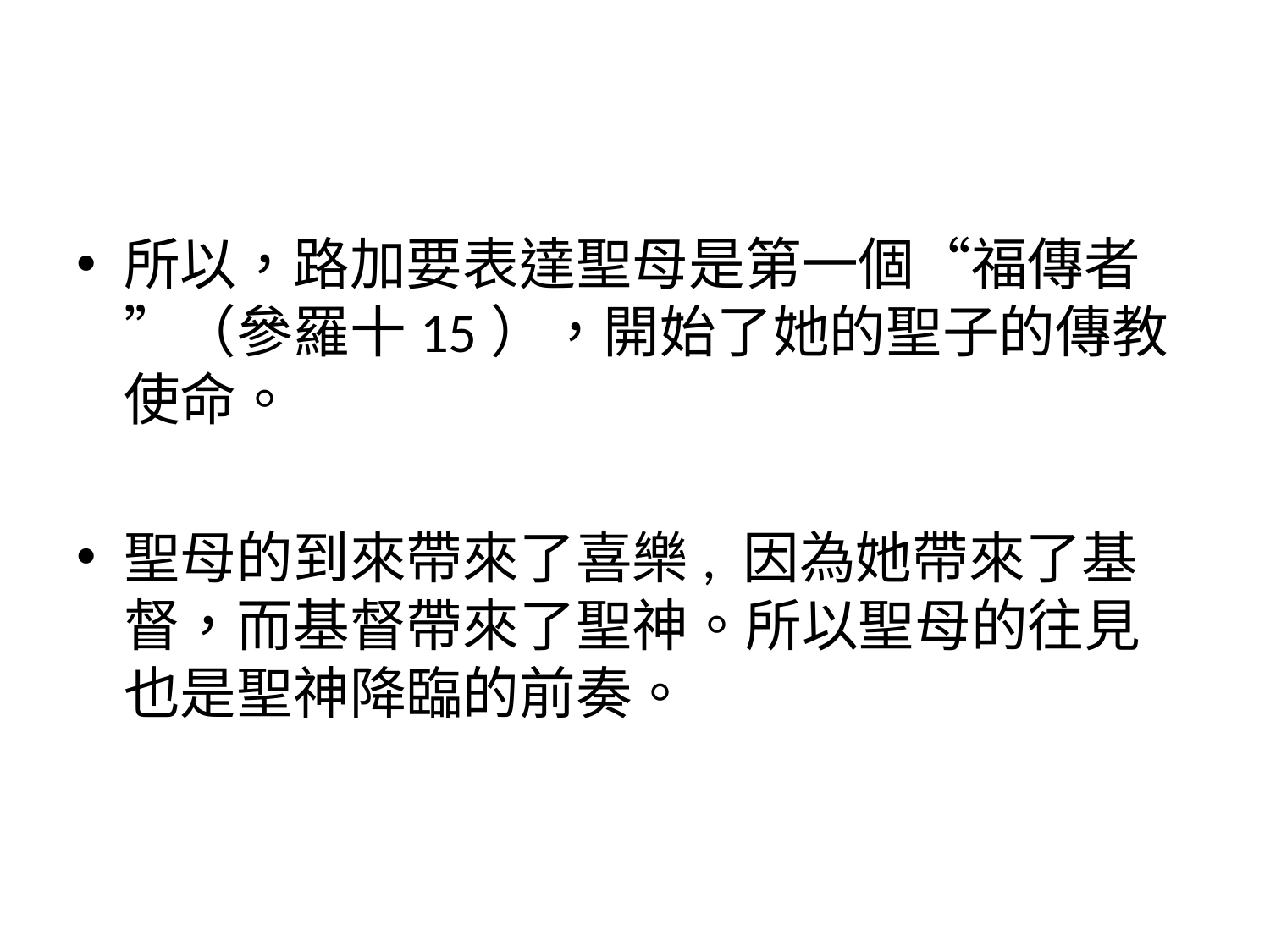

#
所以，路加要表達聖母是第一個“福傳者”（參羅十15），開始了她的聖子的傳教使命。

聖母的到來帶來了喜樂, 因為她帶來了基督，而基督帶來了聖神。所以聖母的往見也是聖神降臨的前奏。